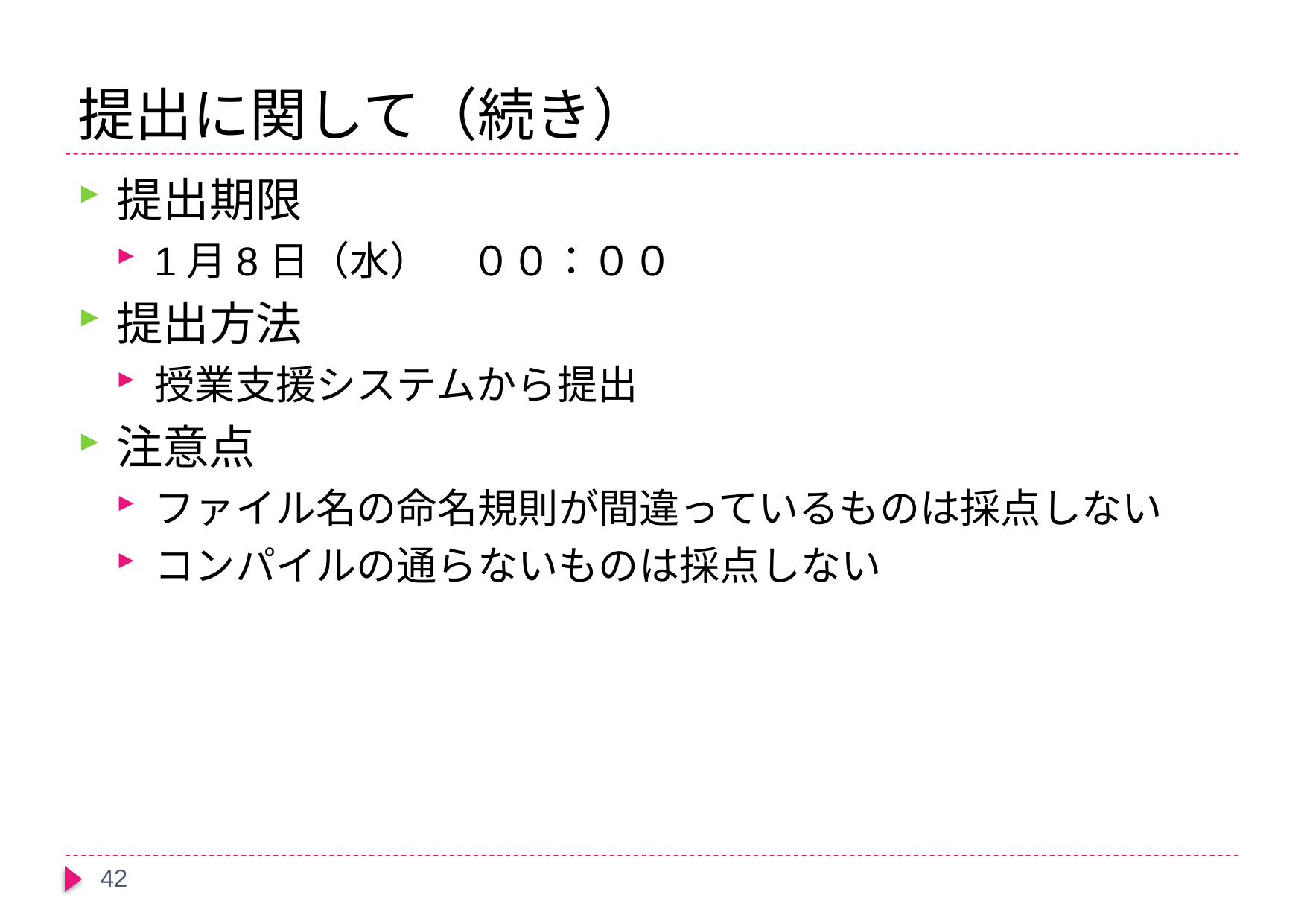

# 提出に関して（続き）
提出期限
1月8日（水）　００：００
提出方法
授業支援システムから提出
注意点
ファイル名の命名規則が間違っているものは採点しない
コンパイルの通らないものは採点しない

42